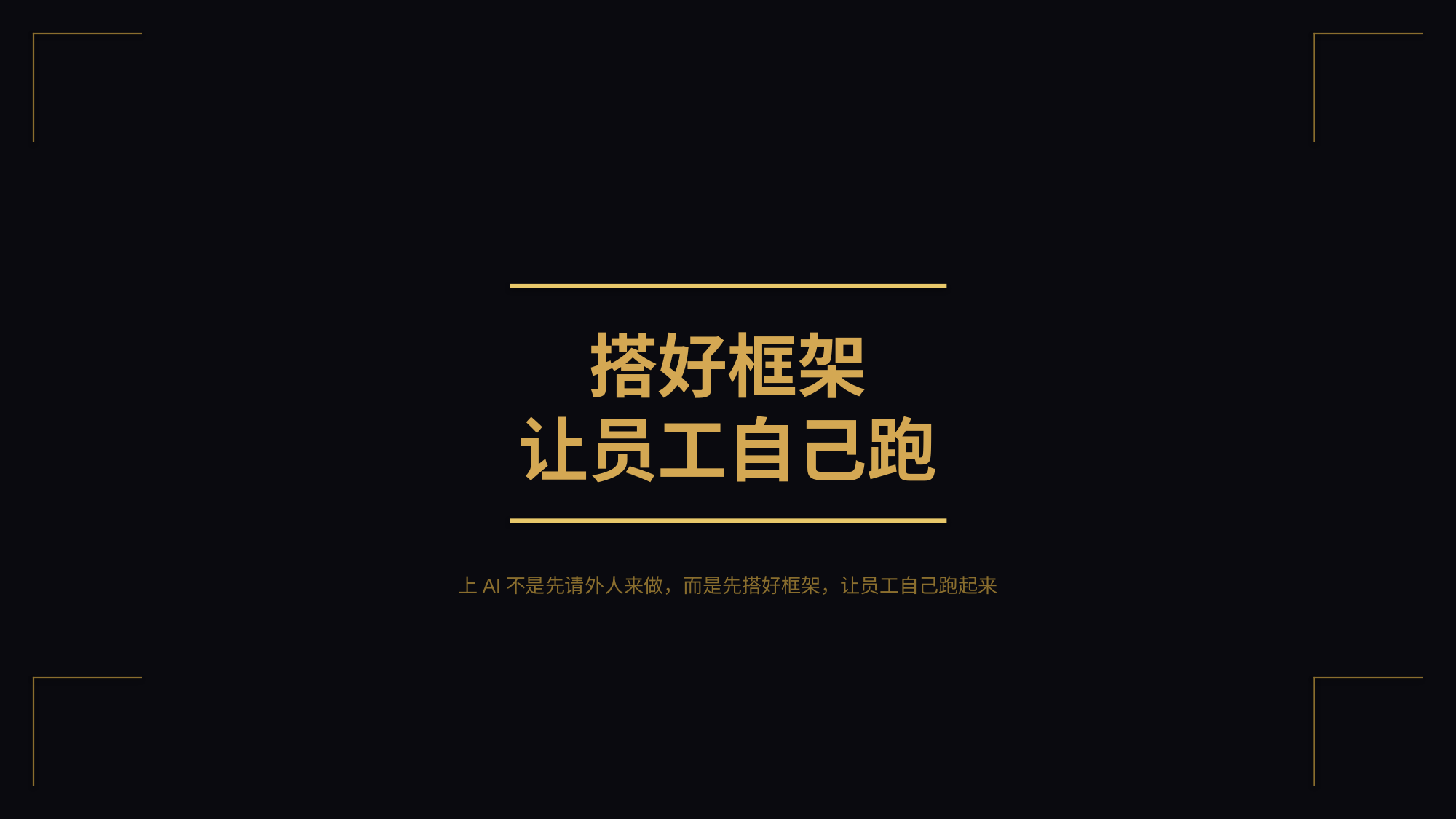

搭好框架
让员工自己跑

上AI不是先请外人来做，而是先搭好框架，让员工自己跑起来